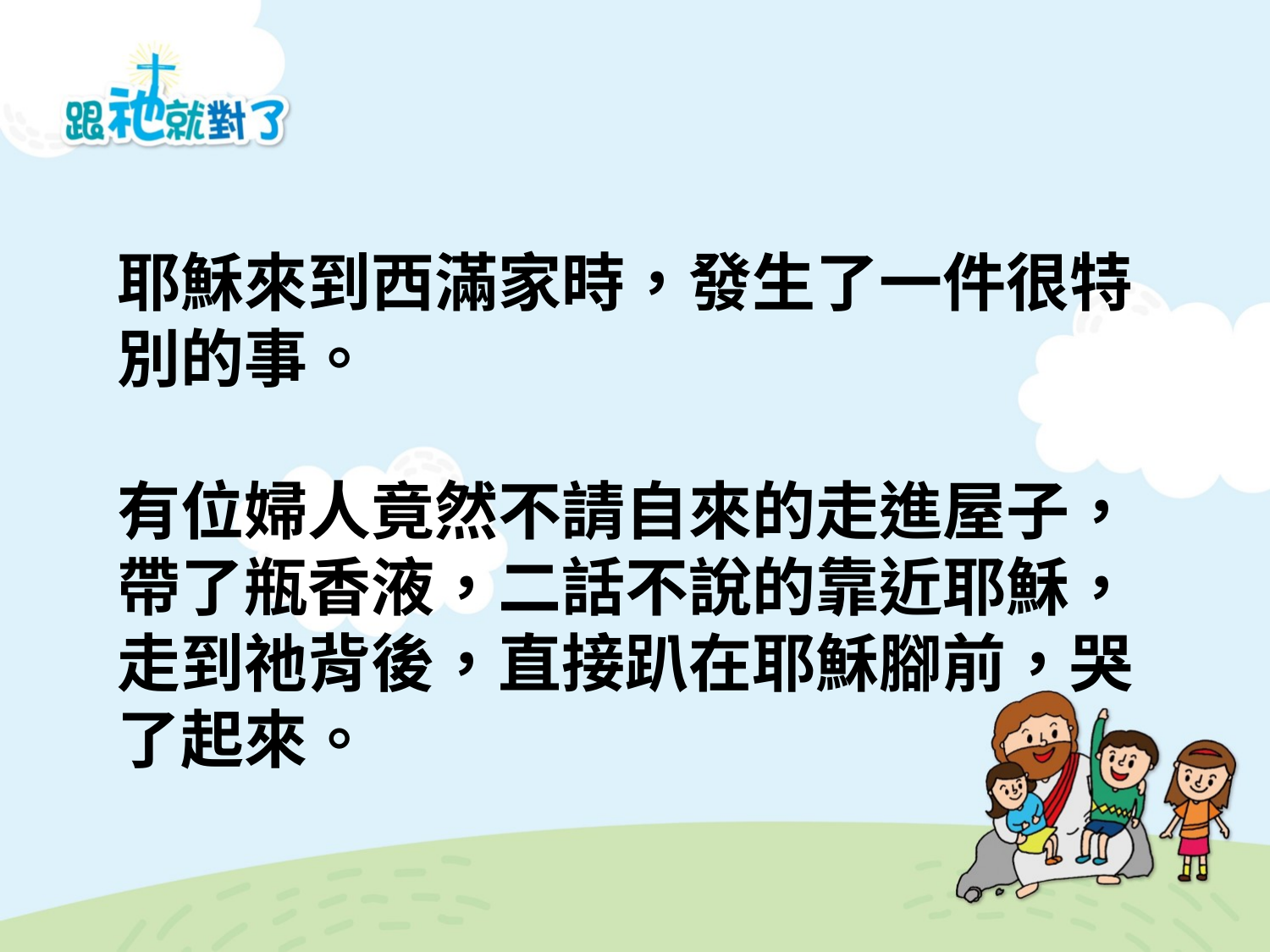

耶穌來到西滿家時，發生了一件很特別的事。

有位婦人竟然不請自來的走進屋子，帶了瓶香液，二話不說的靠近耶穌，走到祂背後，直接趴在耶穌腳前，哭了起來。